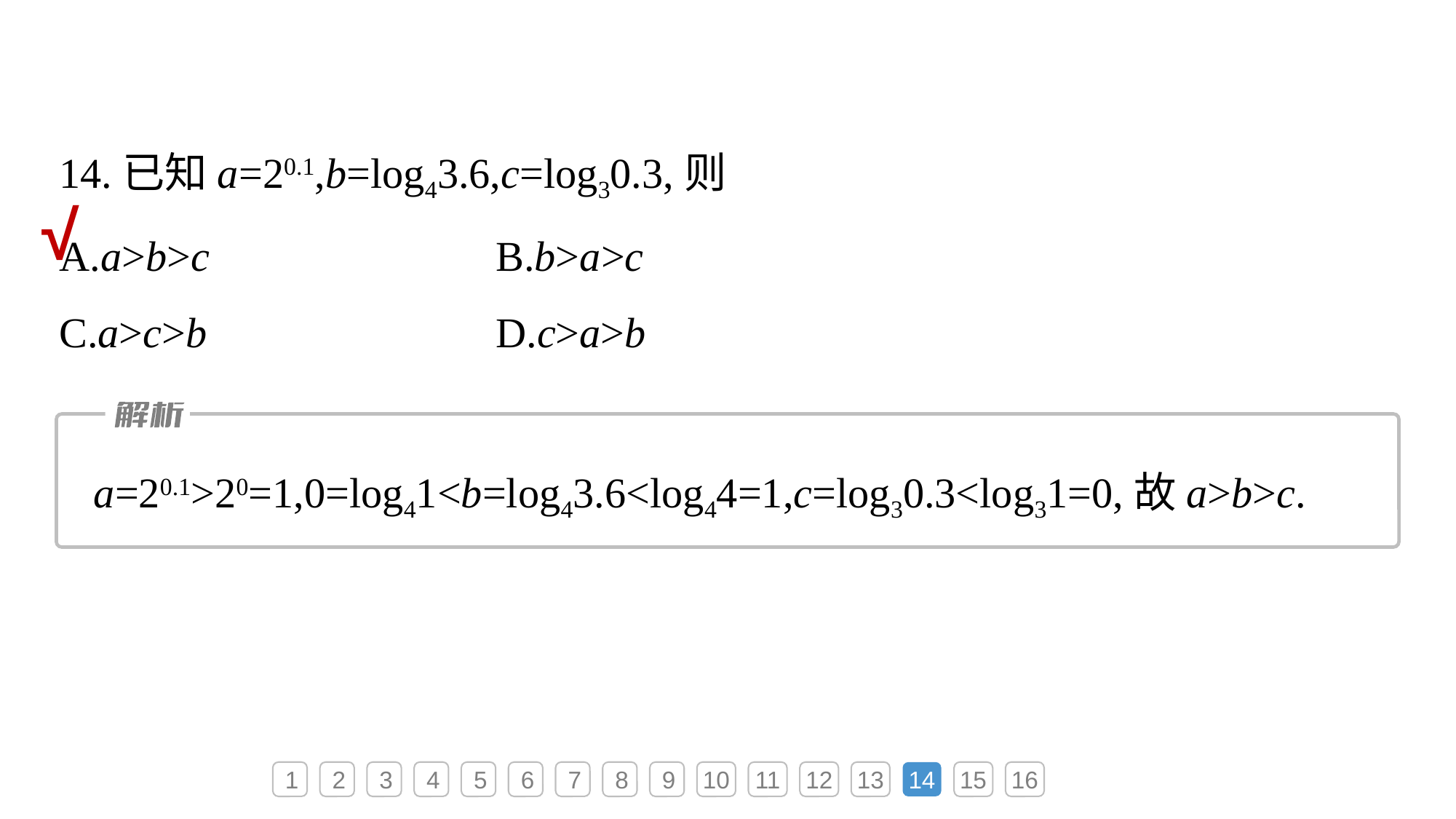

14.已知a=20.1,b=log43.6,c=log30.3,则
A.a>b>c			B.b>a>c
C.a>c>b			D.c>a>b
√

a=20.1>20=1,0=log41<b=log43.6<log44=1,c=log30.3<log31=0,故a>b>c.
1
2
3
4
5
6
7
8
9
10
11
12
13
14
15
16